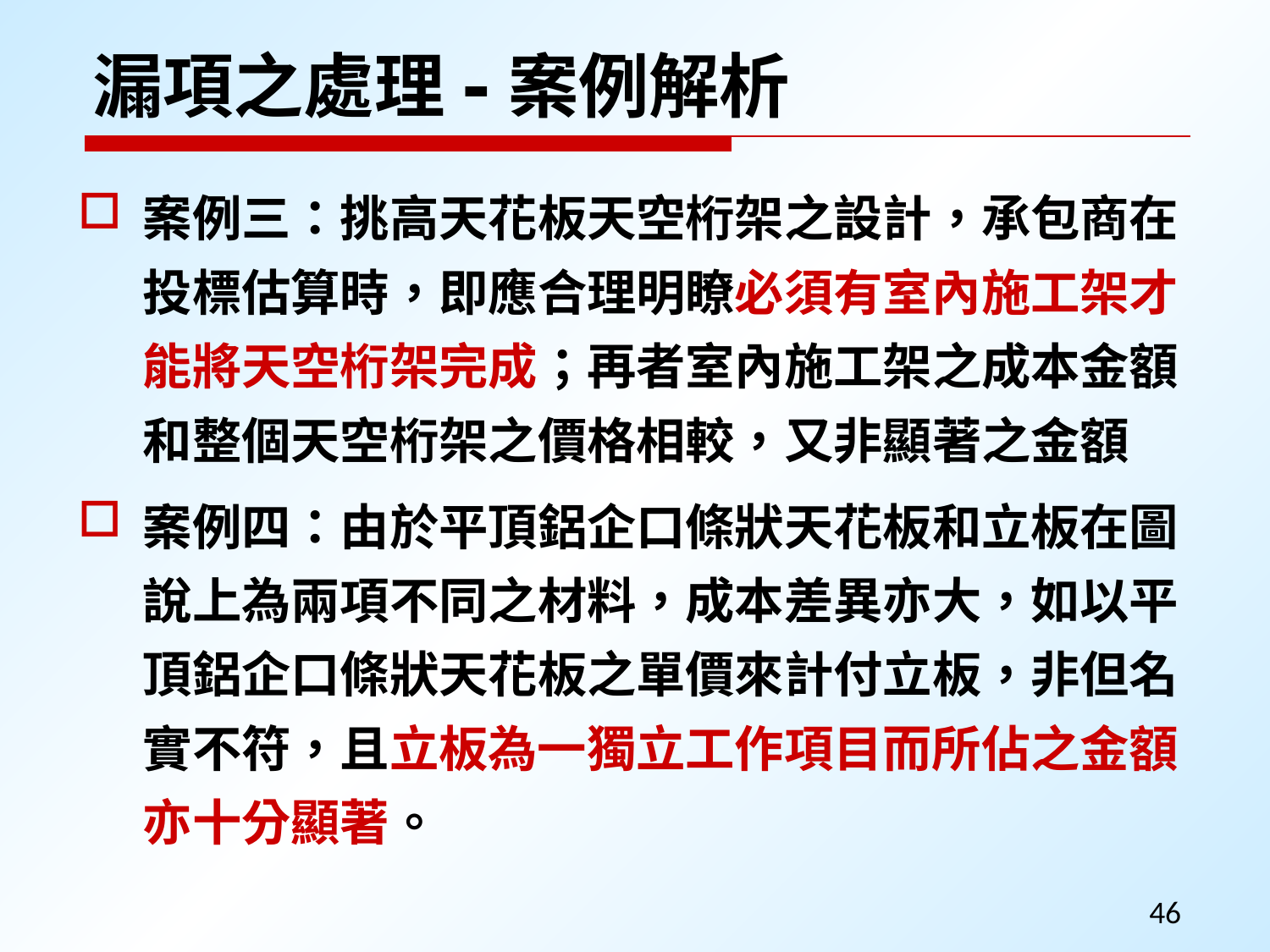

# 漏項之處理-案例解析
案例三：挑高天花板天空桁架之設計，承包商在投標估算時，即應合理明瞭必須有室內施工架才能將天空桁架完成；再者室內施工架之成本金額和整個天空桁架之價格相較，又非顯著之金額
案例四：由於平頂鋁企口條狀天花板和立板在圖說上為兩項不同之材料，成本差異亦大，如以平頂鋁企口條狀天花板之單價來計付立板，非但名實不符，且立板為一獨立工作項目而所佔之金額亦十分顯著。